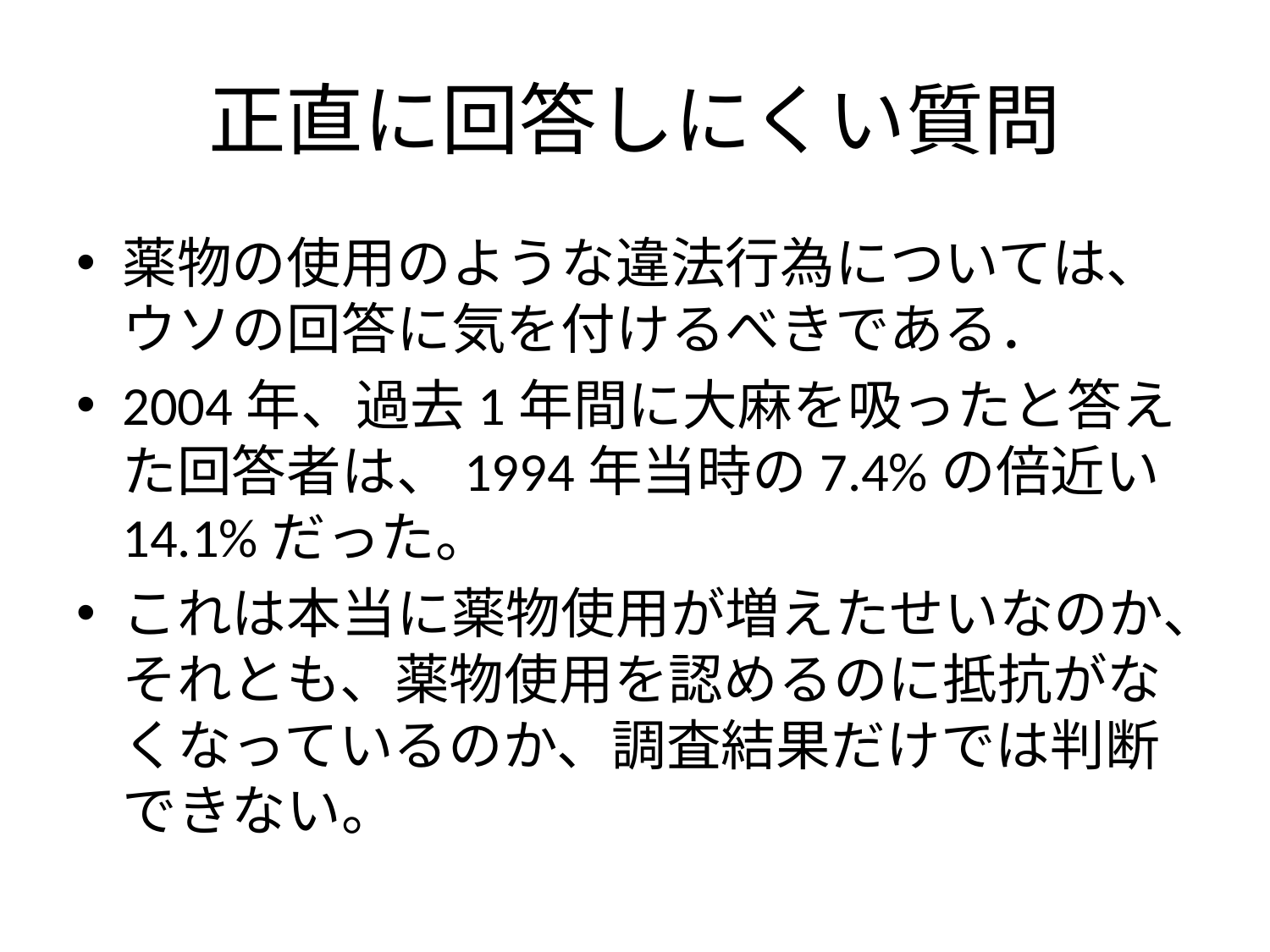

# 正直に回答しにくい質問
薬物の使用のような違法行為については、ウソの回答に気を付けるべきである．
2004年、過去1年間に大麻を吸ったと答えた回答者は、1994年当時の7.4%の倍近い14.1%だった。
これは本当に薬物使用が増えたせいなのか、それとも、薬物使用を認めるのに抵抗がなくなっているのか、調査結果だけでは判断できない。